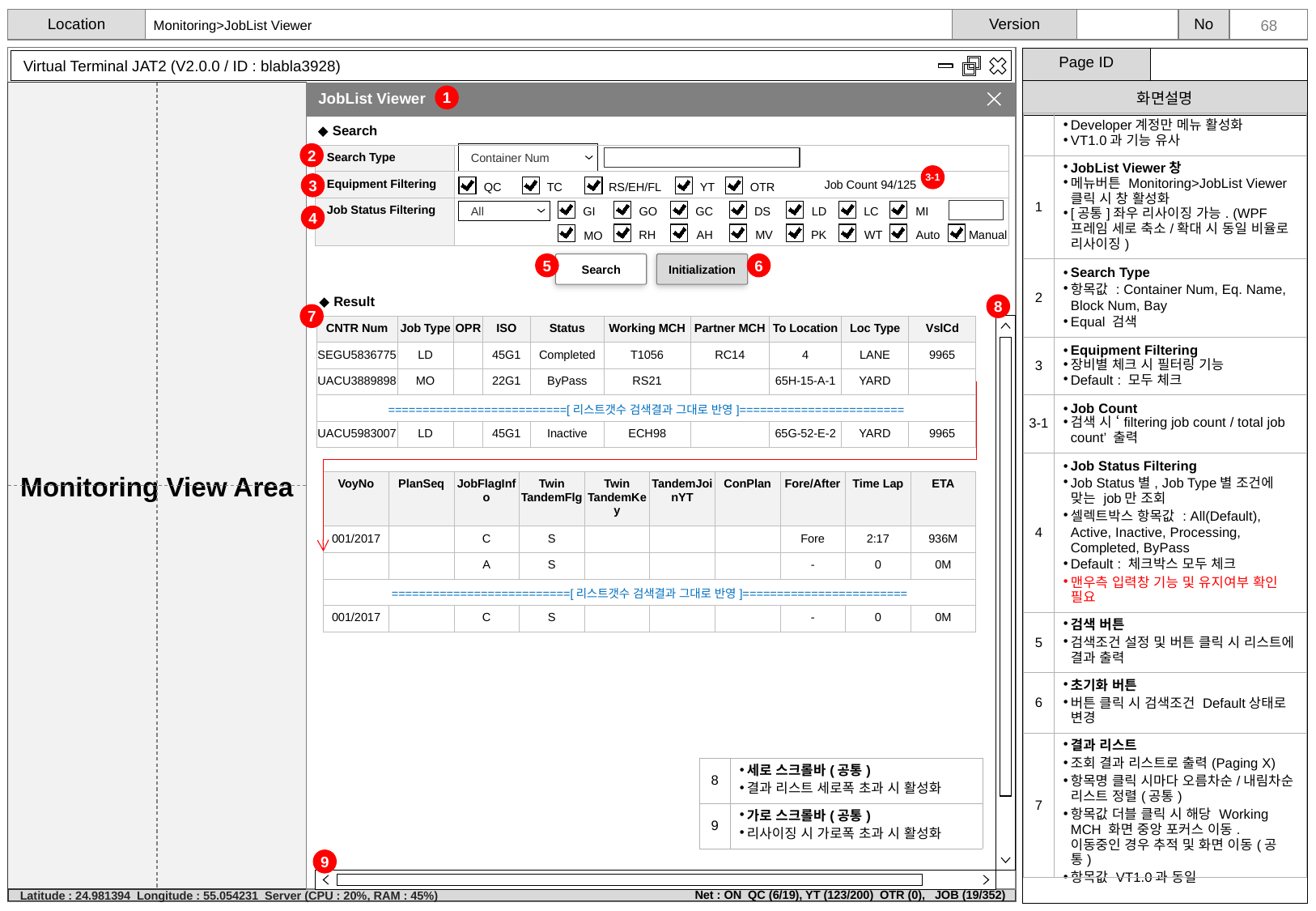

Monitoring>JobList Viewer
Virtual Terminal JAT2 (V2.0.0 / ID : blabla3928)

Monitoring View Area
JobList Viewer

1
|  | Developer계정만 메뉴 활성화 VT1.0과 기능 유사 |
| --- | --- |
| 1 | JobList Viewer창 메뉴버튼 Monitoring>JobList Viewer 클릭 시 창 활성화 [공통]좌우 리사이징 가능. (WPF 프레임 세로 축소/확대 시 동일 비율로 리사이징) |
| 2 | Search Type 항목값 : Container Num, Eq. Name, Block Num, Bay Equal 검색 |
| 3 | Equipment Filtering 장비별 체크 시 필터링 기능 Default : 모두 체크 |
| 3-1 | Job Count 검색 시 ‘filtering job count / total job count’ 출력 |
| 4 | Job Status Filtering Job Status별, Job Type별 조건에 맞는 job만 조회 셀렉트박스 항목값 : All(Default), Active, Inactive, Processing, Completed, ByPass Default : 체크박스 모두 체크 맨우측 입력창 기능 및 유지여부 확인 필요 |
| 5 | 검색 버튼 검색조건 설정 및 버튼 클릭 시 리스트에 결과 출력 |
| 6 | 초기화 버튼 버튼 클릭 시 검색조건 Default상태로 변경 |
| 7 | 결과 리스트 조회 결과 리스트로 출력(Paging X) 항목명 클릭 시마다 오름차순/내림차순 리스트 정렬(공통) 항목값 더블 클릭 시 해당 Working MCH 화면 중앙 포커스 이동. 이동중인 경우 추적 및 화면 이동(공통) 항목값 VT1.0과 동일 |
◆ Search
2
| Search Type |  |
| --- | --- |
| Equipment Filtering |  |
| Job Status Filtering |  |
Container Num

3-1
Job Count 94/125
3

QC

TC

RS/EH/FL

YT

OTR
GI

GO

GC

DS

LD

LC

MI
All

4
MO

RH

AH

MV

PK

WT

Auto

Manual

5
6
Search
Initialization
◆ Result
8
7

| CNTR Num | Job Type | OPR | ISO | Status | Working MCH | Partner MCH | To Location | Loc Type | VslCd |
| --- | --- | --- | --- | --- | --- | --- | --- | --- | --- |
| SEGU5836775 | LD |  | 45G1 | Completed | T1056 | RC14 | 4 | LANE | 9965 |
| UACU3889898 | MO |  | 22G1 | ByPass | RS21 |  | 65H-15-A-1 | YARD |  |
| ==========================[리스트갯수 검색결과 그대로 반영]======================== |  |  |  |  |  |  |  |  |  |
| UACU5983007 | LD |  | 45G1 | Inactive | ECH98 |  | 65G-52-E-2 | YARD | 9965 |
| VoyNo | PlanSeq | JobFlagInfo | Twin TandemFlg | Twin TandemKey | TandemJoinYT | ConPlan | Fore/After | Time Lap | ETA |
| --- | --- | --- | --- | --- | --- | --- | --- | --- | --- |
| 001/2017 |  | C | S |  |  |  | Fore | 2:17 | 936M |
|  |  | A | S |  |  |  | - | 0 | 0M |
| ==========================[리스트갯수 검색결과 그대로 반영]======================== |  |  |  |  |  |  |  |  |  |
| 001/2017 |  | C | S |  |  |  | - | 0 | 0M |
| 8 | 세로 스크롤바(공통) 결과 리스트 세로폭 초과 시 활성화 |
| --- | --- |
| 9 | 가로 스크롤바(공통) 리사이징 시 가로폭 초과 시 활성화 |
9

Net : ON  QC (6/19), YT (123/200)  OTR (0),   JOB (19/352)
Latitude : 24.981394  Longitude : 55.054231  Server (CPU : 20%, RAM : 45%)